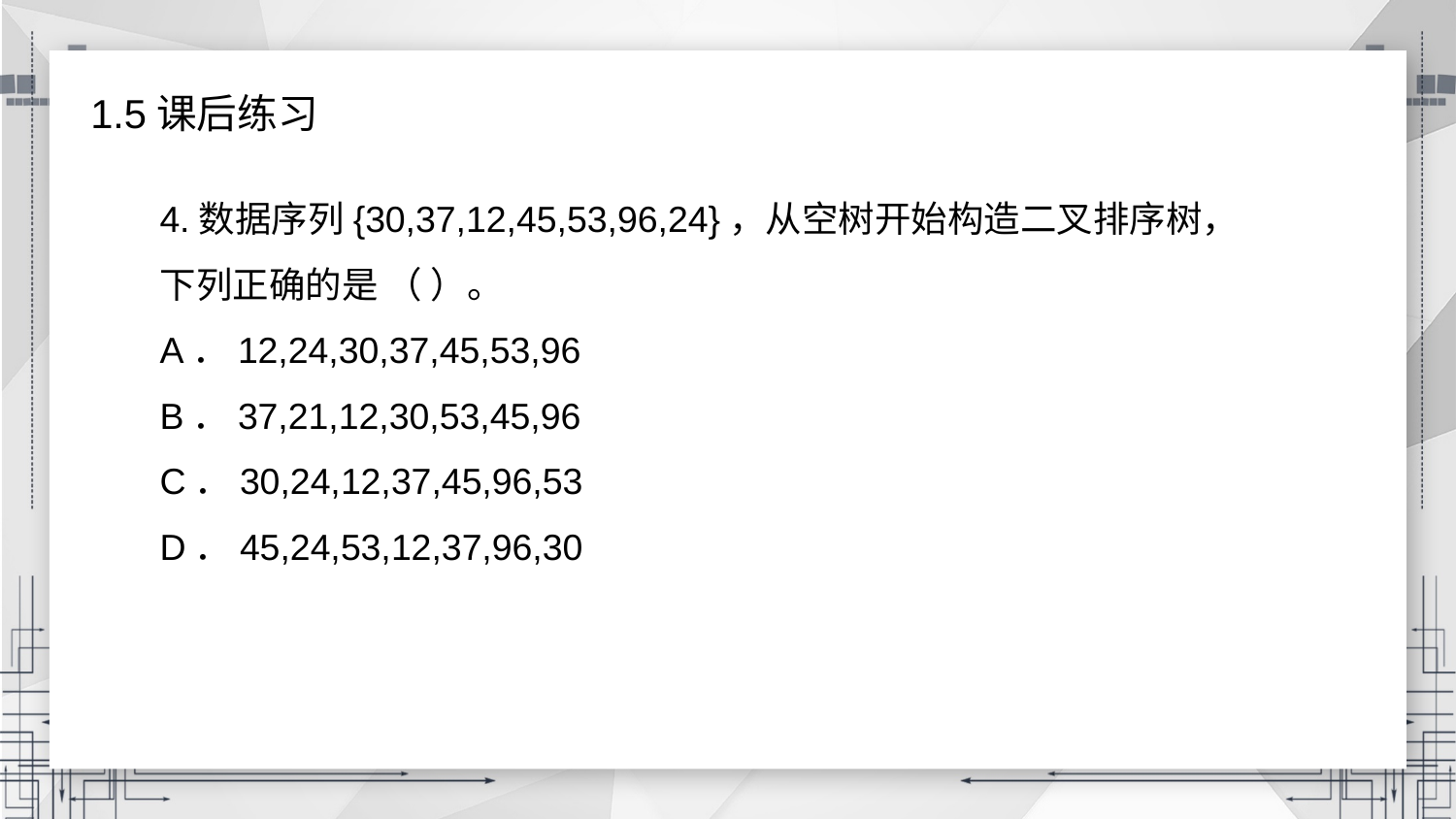

1.5课后练习
4.数据序列{30,37,12,45,53,96,24}，从空树开始构造二叉排序树，下列正确的是 （ ）。
A．12,24,30,37,45,53,96
B．37,21,12,30,53,45,96
C．30,24,12,37,45,96,53
D．45,24,53,12,37,96,30